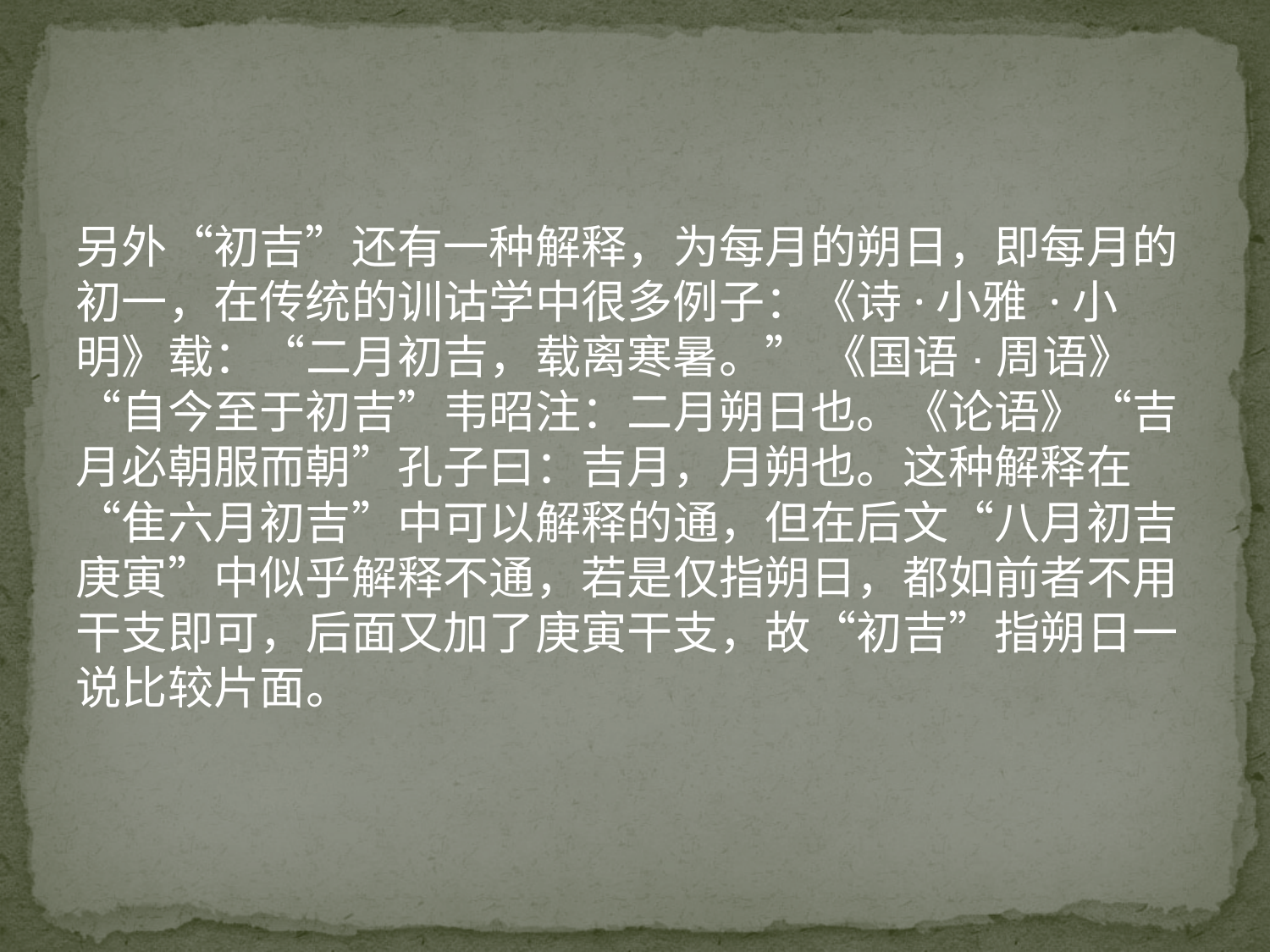

#
另外“初吉”还有一种解释，为每月的朔日，即每月的初一，在传统的训诂学中很多例子：《诗·小雅 ·小明》载：“二月初吉，载离寒暑。” 《国语·周语》 “自今至于初吉”韦昭注：二月朔日也。《论语》“吉月必朝服而朝”孔子曰：吉月，月朔也。这种解释在“隹六月初吉”中可以解释的通，但在后文“八月初吉庚寅”中似乎解释不通，若是仅指朔日，都如前者不用干支即可，后面又加了庚寅干支，故“初吉”指朔日一说比较片面。